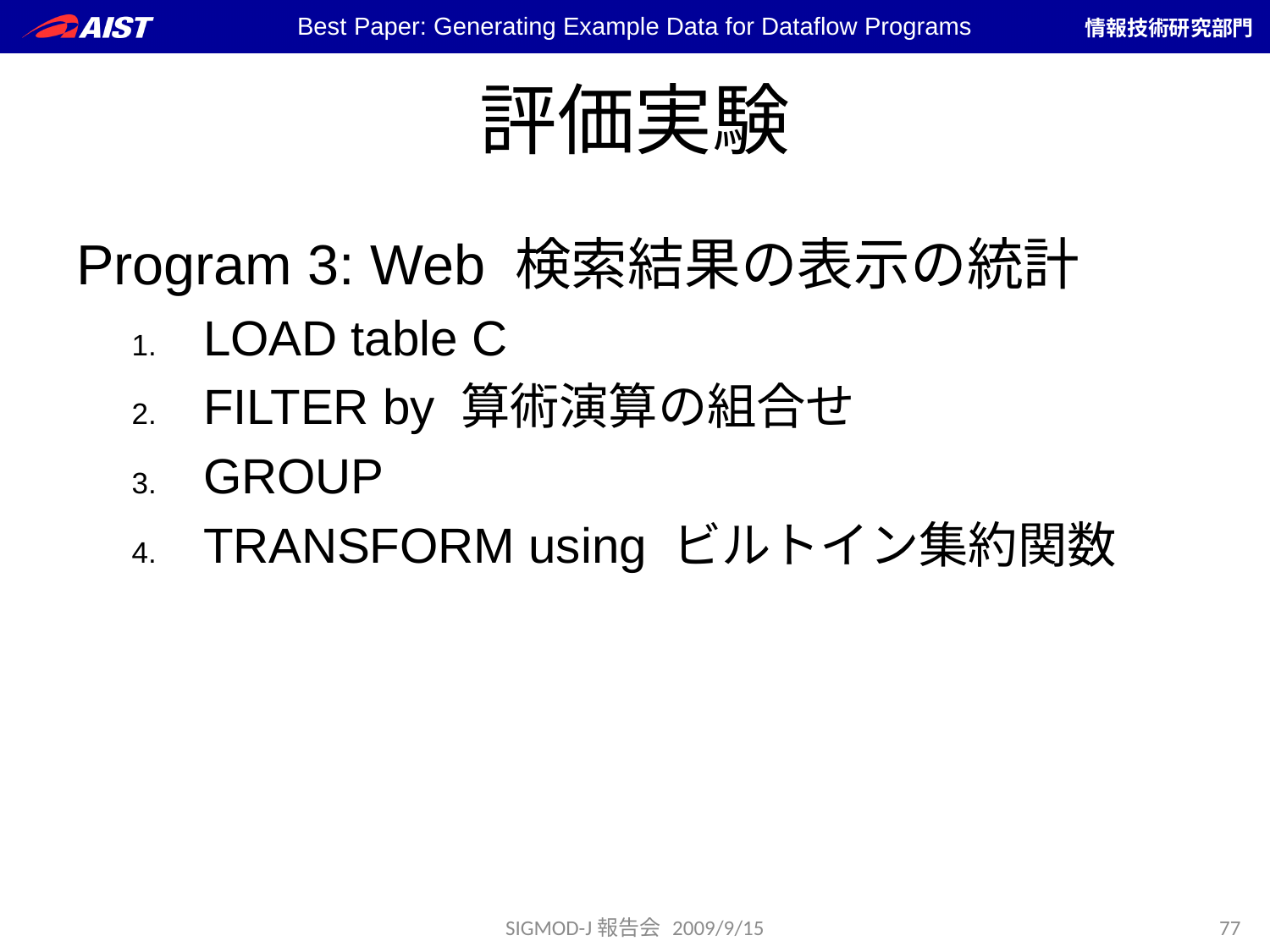

Best Paper: Generating Example Data for Dataflow Programs
# 評価実験
Program 3: Web 検索結果の表示の統計
LOAD table C
FILTER by 算術演算の組合せ
GROUP
TRANSFORM using ビルトイン集約関数

SIGMOD-J報告会 2009/9/15
77